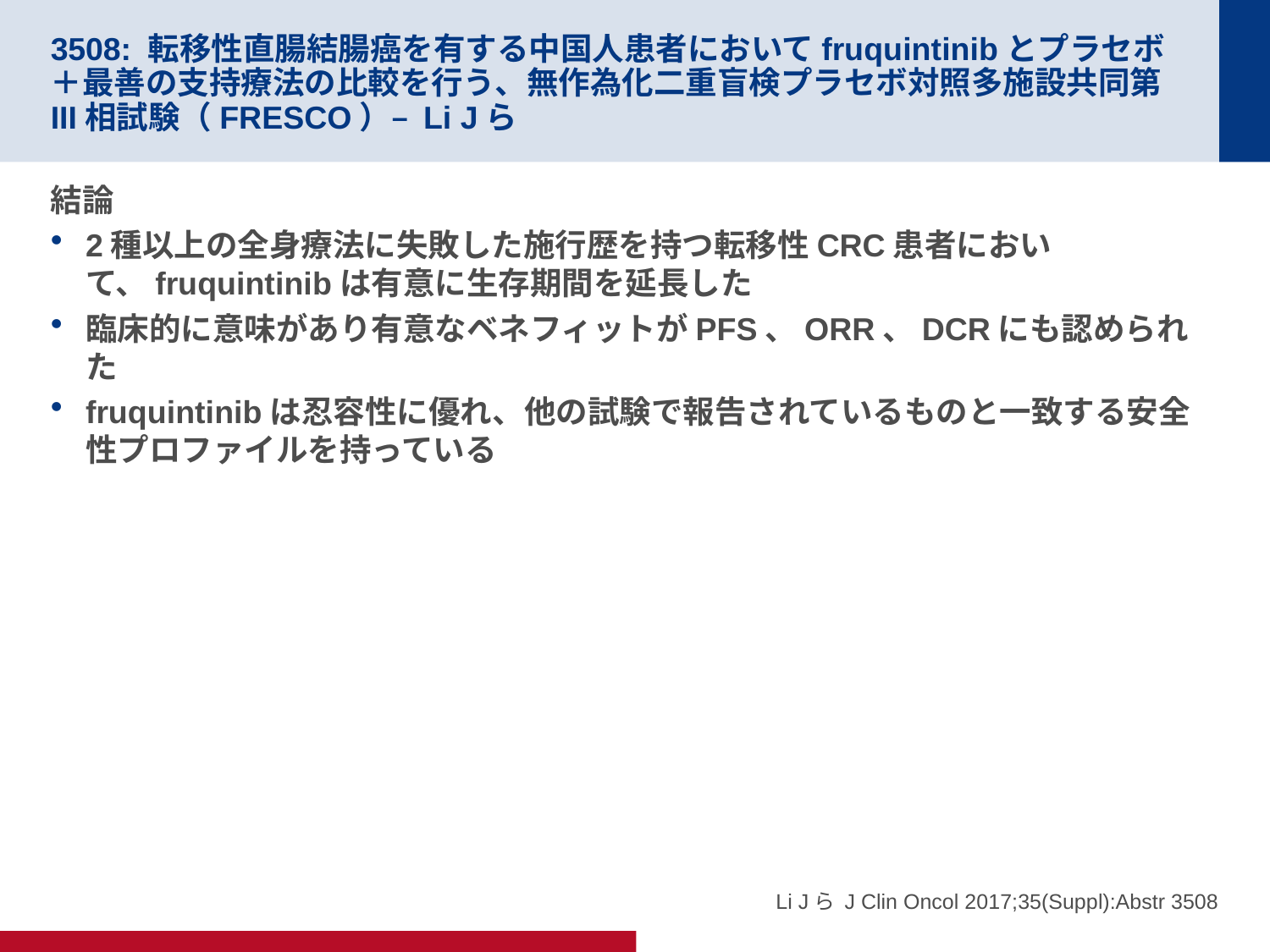

# 3508: 転移性直腸結腸癌を有する中国人患者においてfruquintinibとプラセボ＋最善の支持療法の比較を行う、無作為化二重盲検プラセボ対照多施設共同第III相試験（FRESCO）– Li Jら
結論
2種以上の全身療法に失敗した施行歴を持つ転移性CRC患者において、fruquintinibは有意に生存期間を延長した
臨床的に意味があり有意なベネフィットがPFS、ORR、DCRにも認められた
fruquintinibは忍容性に優れ、他の試験で報告されているものと一致する安全性プロファイルを持っている
Li Jら J Clin Oncol 2017;35(Suppl):Abstr 3508